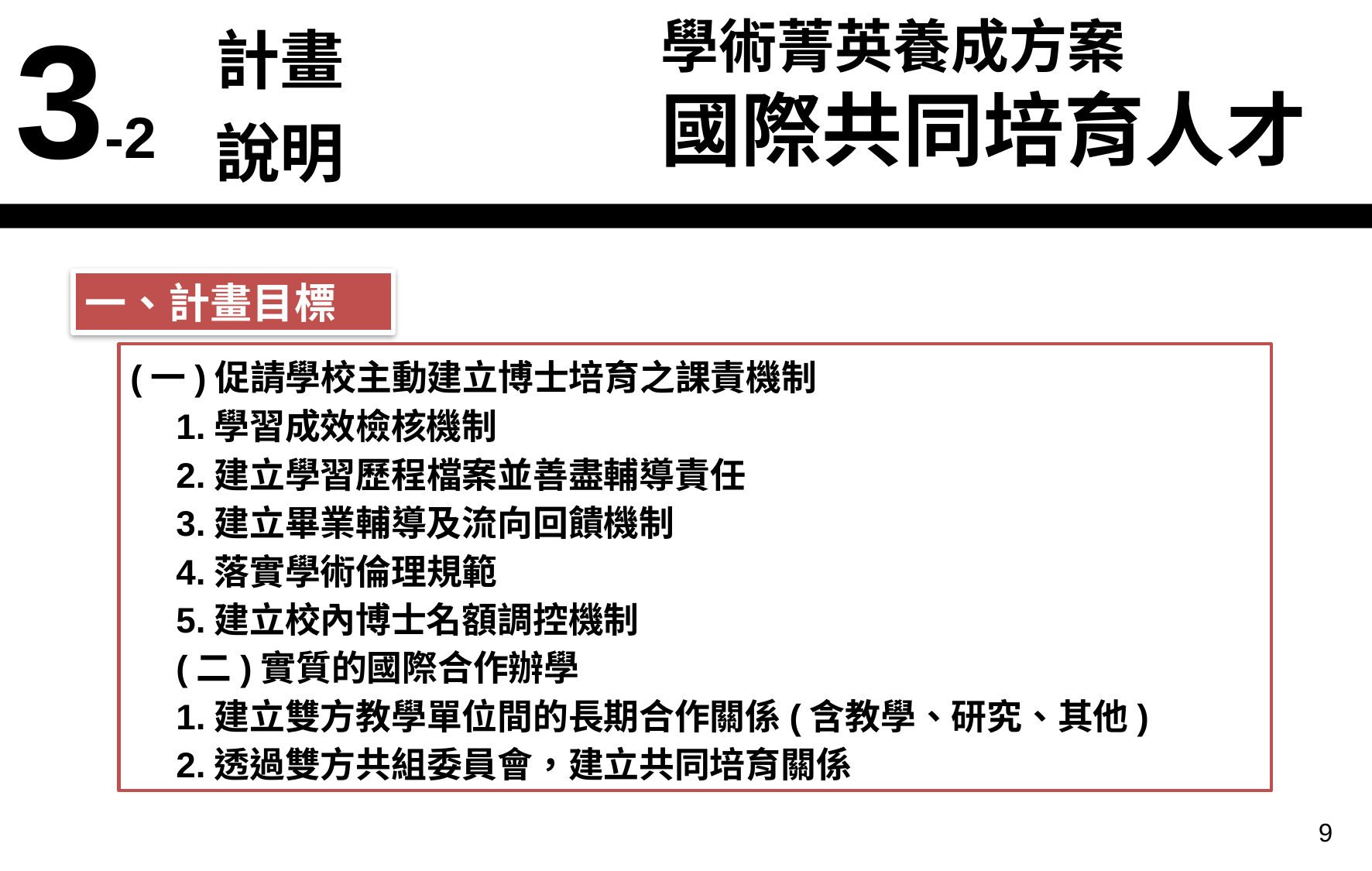

| 3-2 | 計畫說明 |
| --- | --- |
學術菁英養成方案
國際共同培育人才
一、計畫目標
(一)促請學校主動建立博士培育之課責機制
1.學習成效檢核機制
2.建立學習歷程檔案並善盡輔導責任
3.建立畢業輔導及流向回饋機制
4.落實學術倫理規範
5.建立校內博士名額調控機制
(二)實質的國際合作辦學
1.建立雙方教學單位間的長期合作關係(含教學、研究、其他)
2.透過雙方共組委員會，建立共同培育關係
9